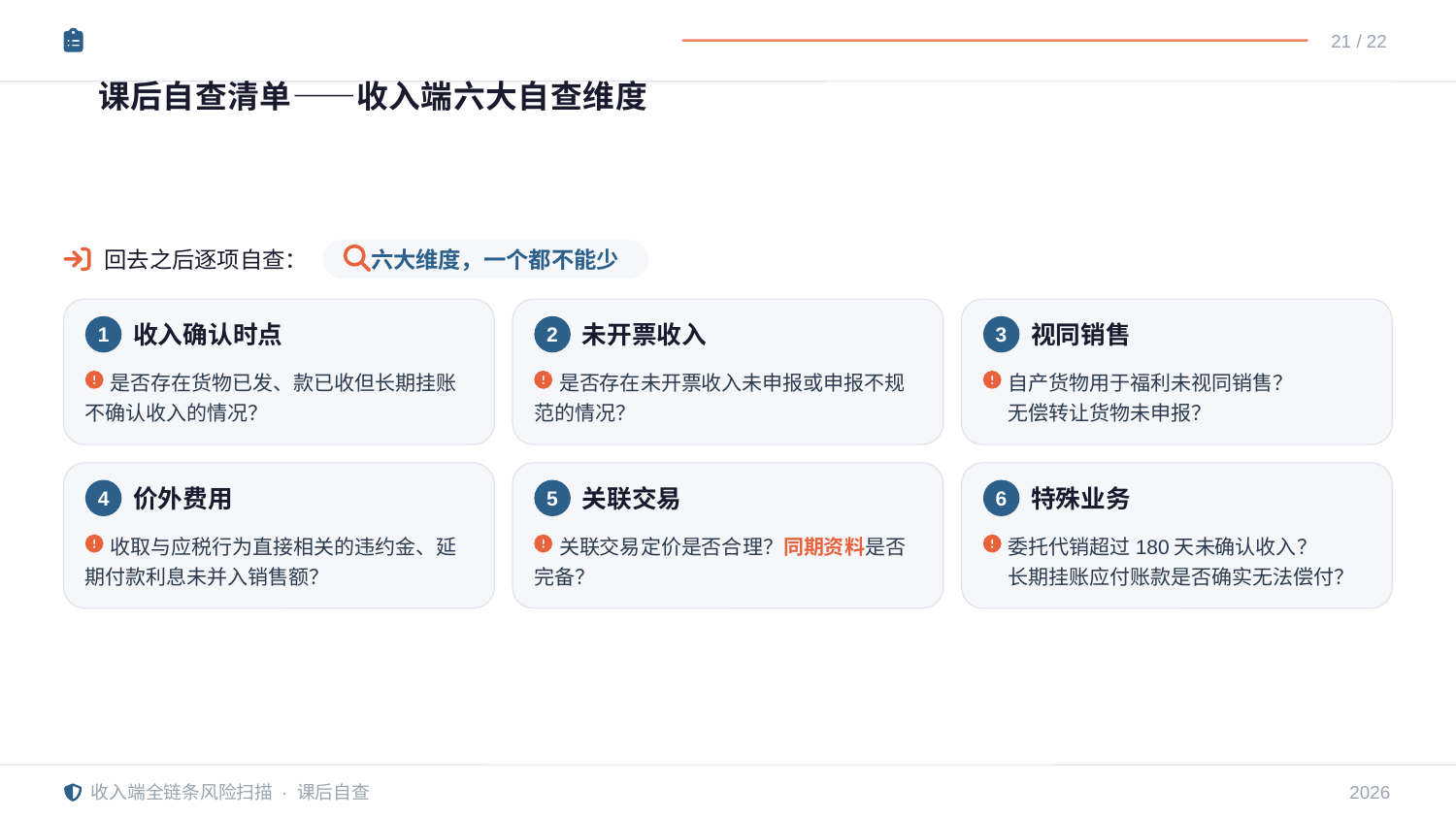

课后自查清单——收入端六大自查维度

21 / 22

回去之后逐项自查：

六大维度，一个都不能少

1

2

3

收入确认时点
未开票收入
视同销售
是否存在货物已发、款已收但长期挂账不确认收入的情况？
是否存在未开票收入未申报或申报不规范的情况？
自产货物用于福利未视同销售？
无偿转让货物未申报？

4

5

6

价外费用
关联交易
特殊业务
收取与应税行为直接相关的违约金、延期付款利息未并入销售额？
关联交易定价是否合理？同期资料是否完备？
委托代销超过180天未确认收入？
长期挂账应付账款是否确实无法偿付？

收入端全链条风险扫描 · 课后自查
2026